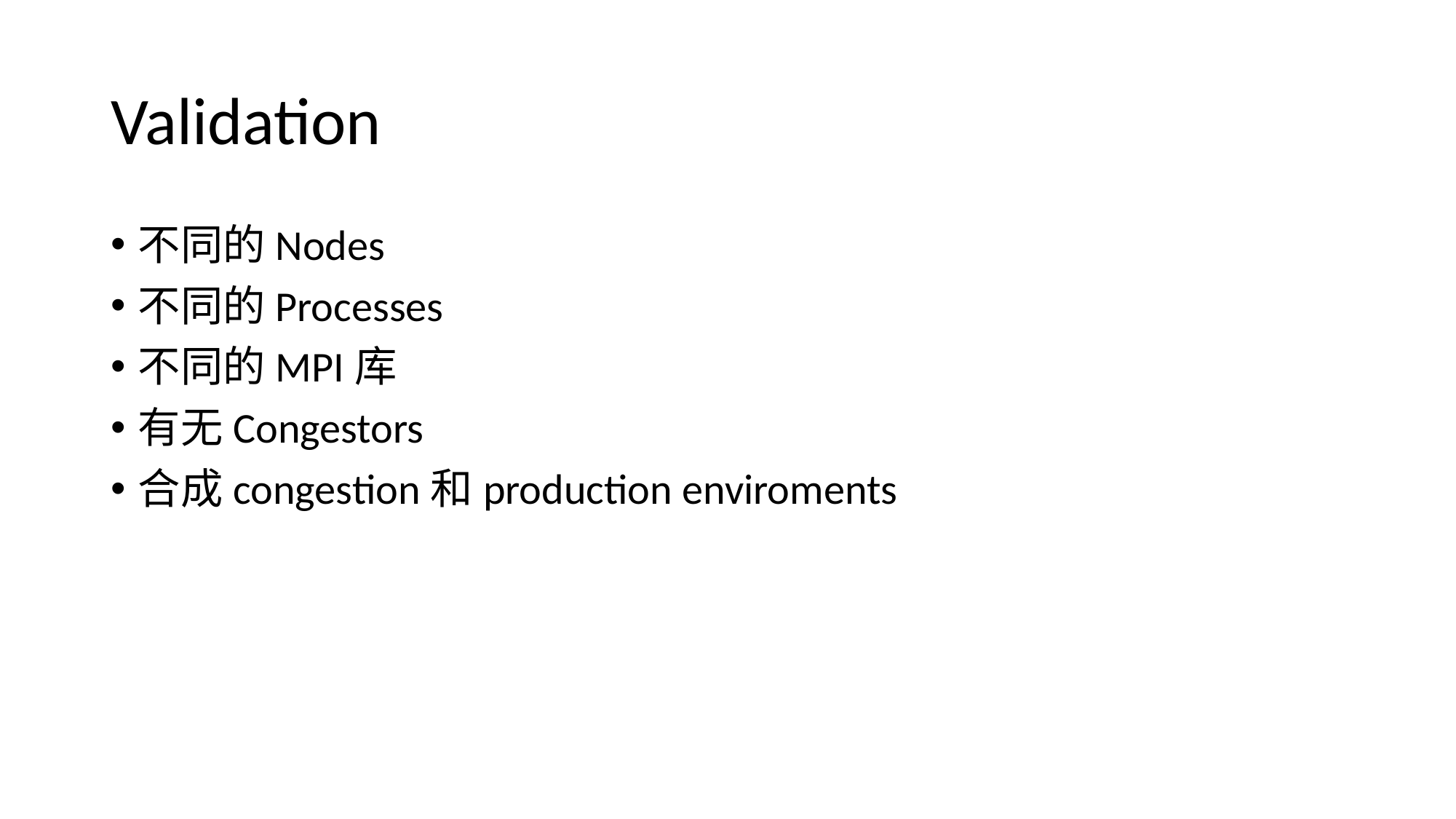

# Validation
不同的Nodes
不同的Processes
不同的MPI库
有无Congestors
合成congestion和production enviroments